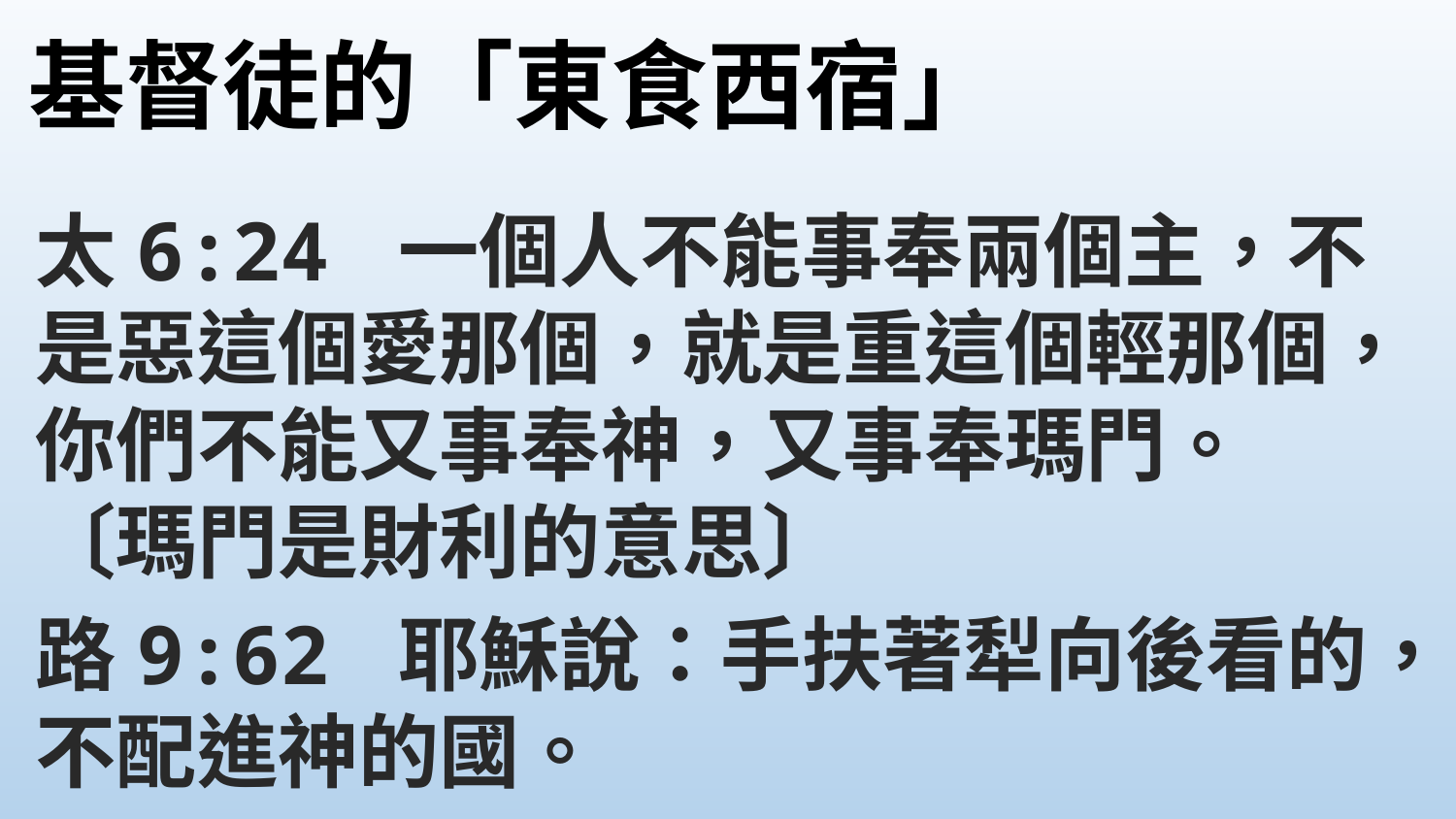

基督徒的「東食西宿」
#
太6:24 一個人不能事奉兩個主，不是惡這個愛那個，就是重這個輕那個，你們不能又事奉神，又事奉瑪門。〔瑪門是財利的意思〕
路9:62 耶穌說：手扶著犁向後看的，不配進神的國。